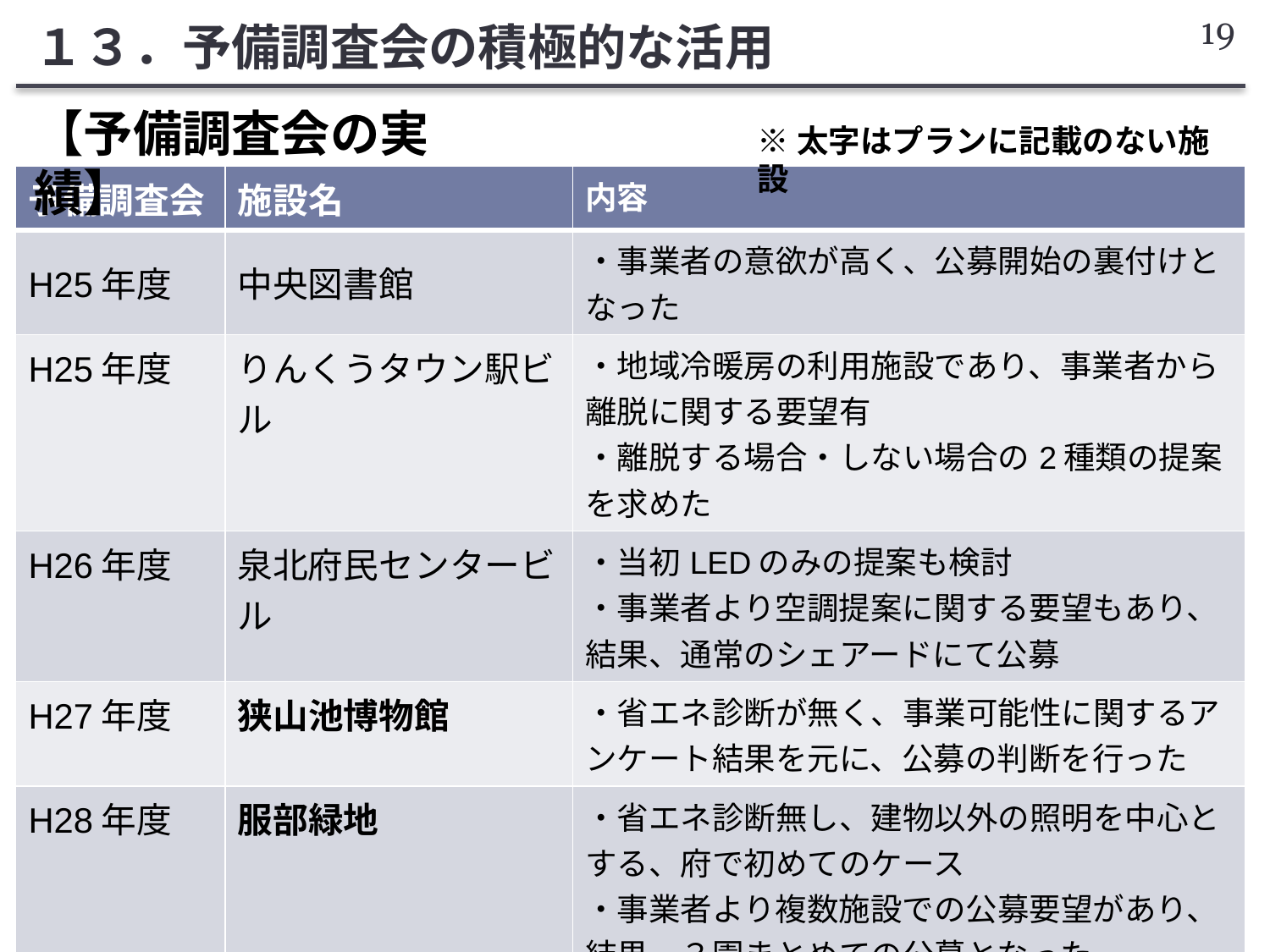

19
１３．予備調査会の積極的な活用
【予備調査会の実績】
※太字はプランに記載のない施設
| 予備調査会 | 施設名 | 内容 |
| --- | --- | --- |
| H25年度 | 中央図書館 | ・事業者の意欲が高く、公募開始の裏付けとなった |
| H25年度 | りんくうタウン駅ビル | ・地域冷暖房の利用施設であり、事業者から離脱に関する要望有 ・離脱する場合・しない場合の2種類の提案を求めた |
| H26年度 | 泉北府民センタービル | ・当初LEDのみの提案も検討 ・事業者より空調提案に関する要望もあり、結果、通常のシェアードにて公募 |
| H27年度 | 狭山池博物館 | ・省エネ診断が無く、事業可能性に関するアンケート結果を元に、公募の判断を行った |
| H28年度 | 服部緑地 | ・省エネ診断無し、建物以外の照明を中心とする、府で初めてのケース ・事業者より複数施設での公募要望があり、結果、３園まとめての公募となった |
| H29年度 | 国際会議場 | ・工事期間について２ヵ年の想定が多く、公募の際、2ヵ年での工事期間を可とした |